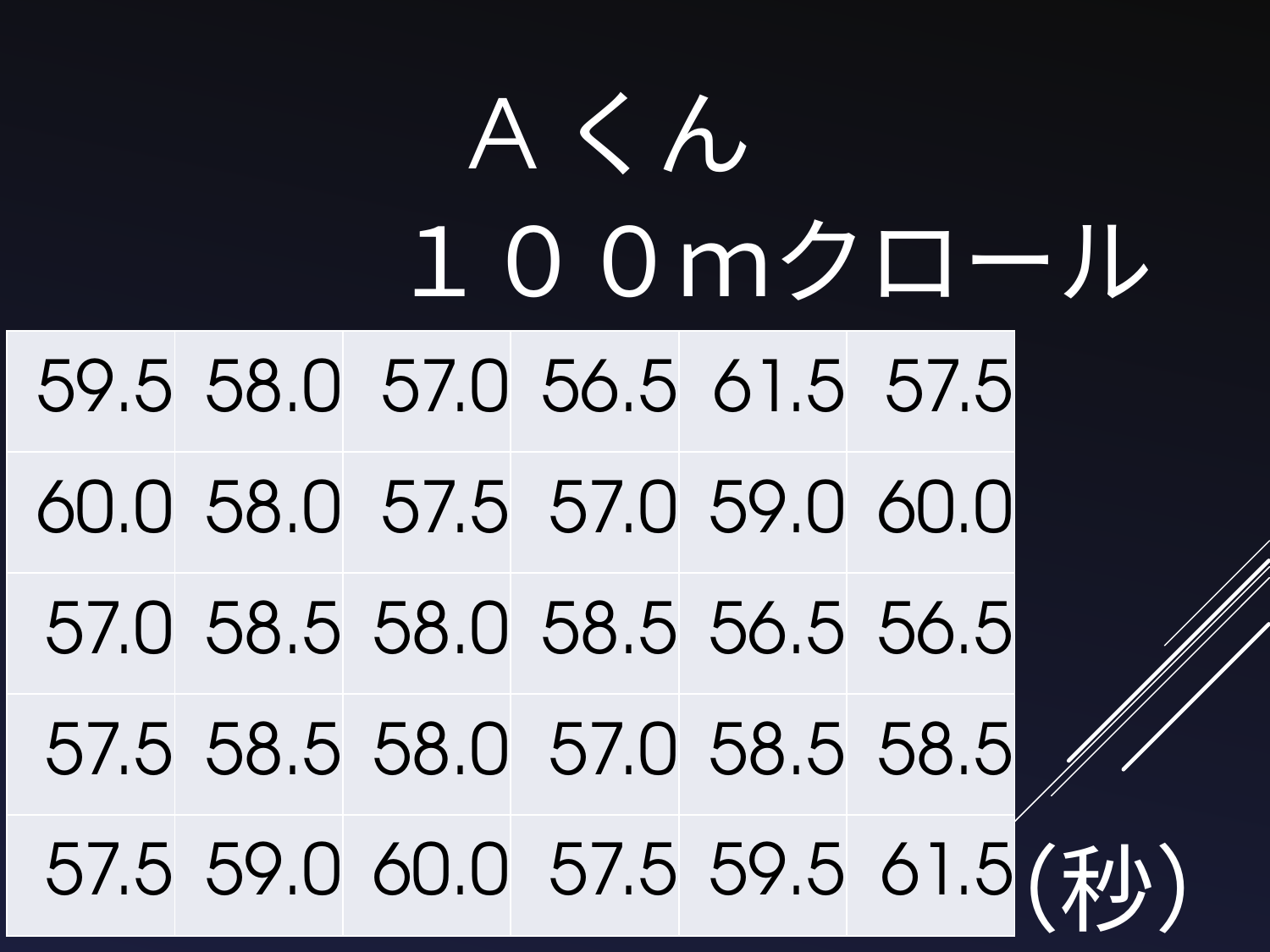

Aくん
１００ｍクロール
| 59.5 | 58.0 | 57.0 | 56.5 | 61.5 | 57.5 |
| --- | --- | --- | --- | --- | --- |
| 60.0 | 58.0 | 57.5 | 57.0 | 59.0 | 60.0 |
| 57.0 | 58.5 | 58.0 | 58.5 | 56.5 | 56.5 |
| 57.5 | 58.5 | 58.0 | 57.0 | 58.5 | 58.5 |
| 57.5 | 59.0 | 60.0 | 57.5 | 59.5 | 61.5 |
（秒）